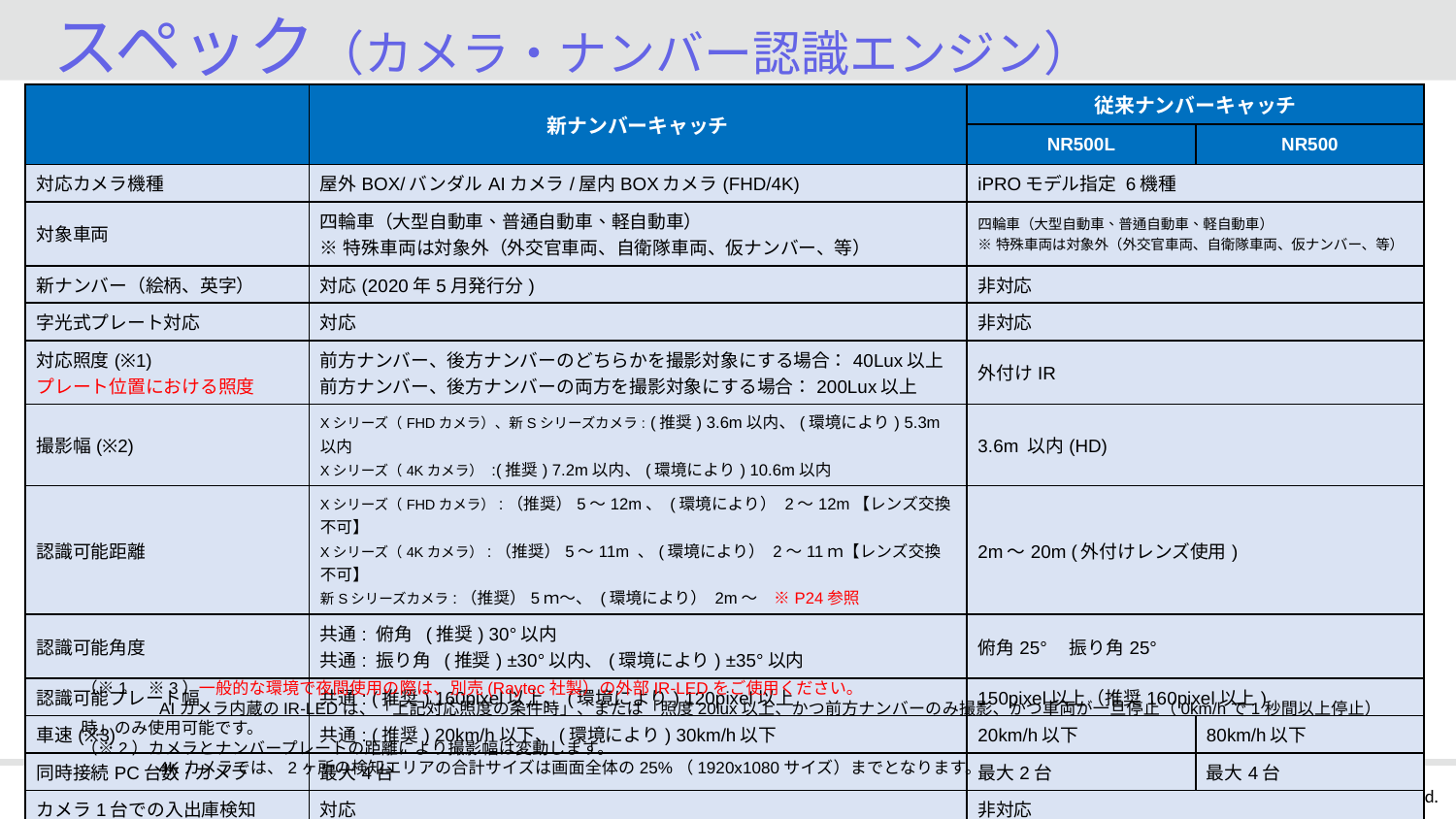

# スペック（カメラ・ナンバー認識エンジン）
|  | 新ナンバーキャッチ | 従来ナンバーキャッチ |  |
| --- | --- | --- | --- |
|  |  | NR500L | NR500 |
| 対応カメラ機種 | 屋外BOX/バンダルAIカメラ/屋内BOXカメラ(FHD/4K) | iPROモデル指定 6機種 |  |
| 対象車両 | 四輪車（大型自動車、普通自動車、軽自動車） ※特殊車両は対象外（外交官車両、自衛隊車両、仮ナンバー、等） | 四輪車（大型自動車、普通自動車、軽自動車） ※特殊車両は対象外（外交官車両、自衛隊車両、仮ナンバー、等） |  |
| 新ナンバー（絵柄、英字） | 対応(2020年5月発行分) | 非対応 |  |
| 字光式プレート対応 | 対応 | 非対応 |  |
| 対応照度(※1) プレート位置における照度 | 前方ナンバー、後方ナンバーのどちらかを撮影対象にする場合：40Lux以上 前方ナンバー、後方ナンバーの両方を撮影対象にする場合：200Lux以上 | 外付けIR |  |
| 撮影幅(※2) | Xシリーズ（FHDカメラ）、新Sシリーズカメラ: (推奨) 3.6m以内、(環境により) 5.3m以内 Xシリーズ（4Kカメラ） :(推奨) 7.2m以内、(環境により) 10.6m以内 | 3.6m 以内(HD) |  |
| 認識可能距離 | Xシリーズ（FHDカメラ）:（推奨）5～12m、 (環境により） 2～12m【レンズ交換不可】 Xシリーズ（4Kカメラ）:（推奨）5～11m 、(環境により） 2～11ｍ【レンズ交換不可】 新Sシリーズカメラ:（推奨）5ｍ～、 (環境により） 2m～　※P24参照 | 2m～20m (外付けレンズ使用) |  |
| 認識可能角度 | 共通: 俯角  (推奨) 30°以内 共通: 振り角  (推奨) ±30°以内、(環境により) ±35°以内 | 俯角25°　振り角25° |  |
| 認識可能プレート幅 | 共通: (推奨) 160pixel以上、(環境により) 120pixel以上 | 150pixel以上（推奨160pixel以上) |  |
| 車速(※3) | 共通: (推奨) 20km/h以下、(環境により) 30km/h以下 | 20km/h以下 | 80km/h以下 |
| 同時接続PC台数/カメラ | 最大4台 | 最大2台 | 最大4台 |
| カメラ1台での入出庫検知 | 対応 | 非対応 |  |
（※1　※3）一般的な環境で夜間使用の際は、別売(Raytec社製）の外部IR-LEDをご使用ください。
                 AIカメラ内蔵のIR-LEDは、「上記対応照度の条件時」、または「照度20lux以上、かつ前方ナンバーのみ撮影、かつ車両が一旦停止（0km/hで1秒間以上停止）時」のみ使用可能です。
（※2）カメラとナンバープレートの距離により撮影幅は変動します。
　　　　  4Kカメラでは、2ヶ所の検知エリアの合計サイズは画面全体の25%（1920x1080サイズ）までとなります。